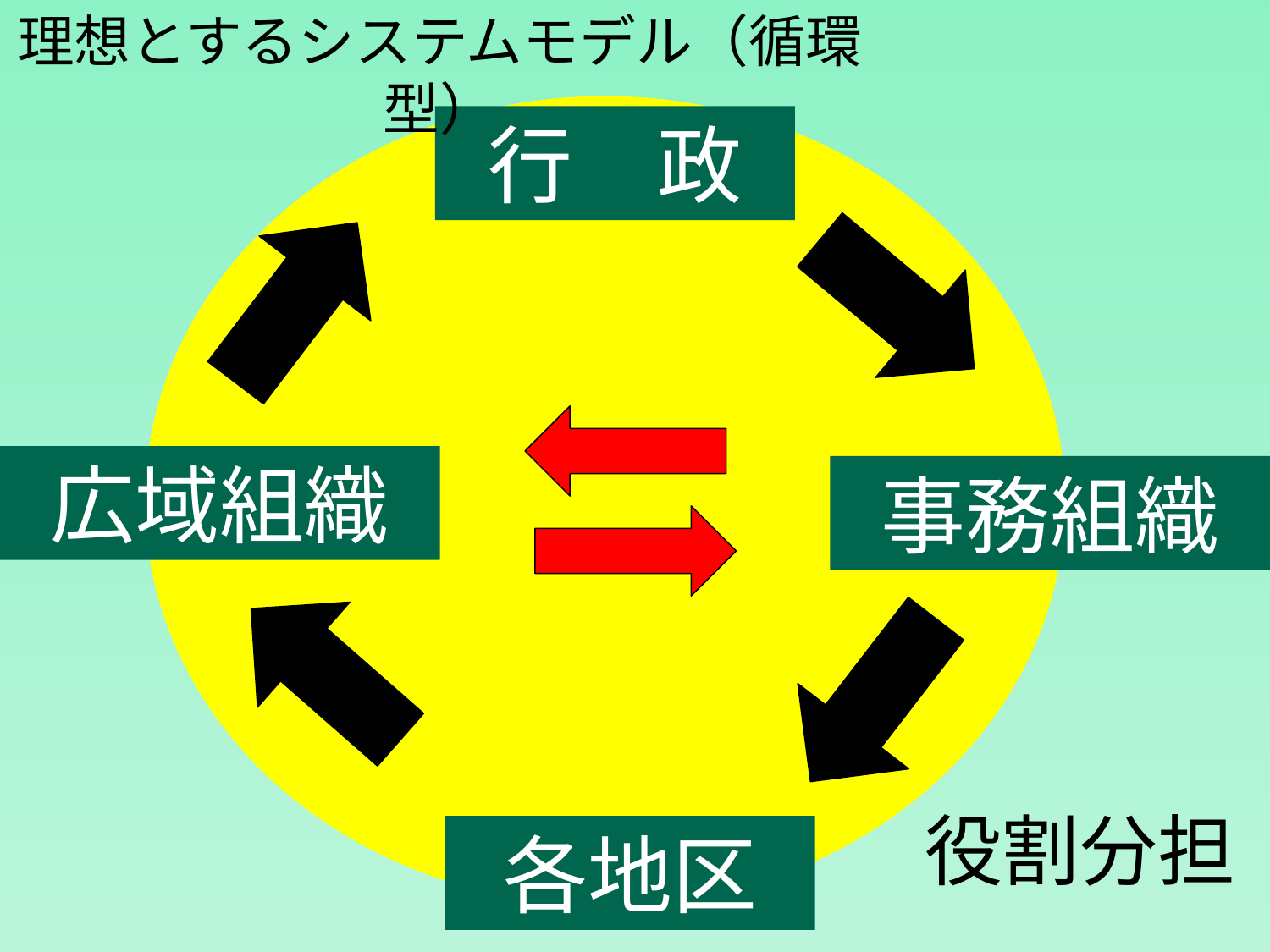

理想とするシステムモデル（循環型）

行　政

広域組織

事務組織

役割分担
各地区